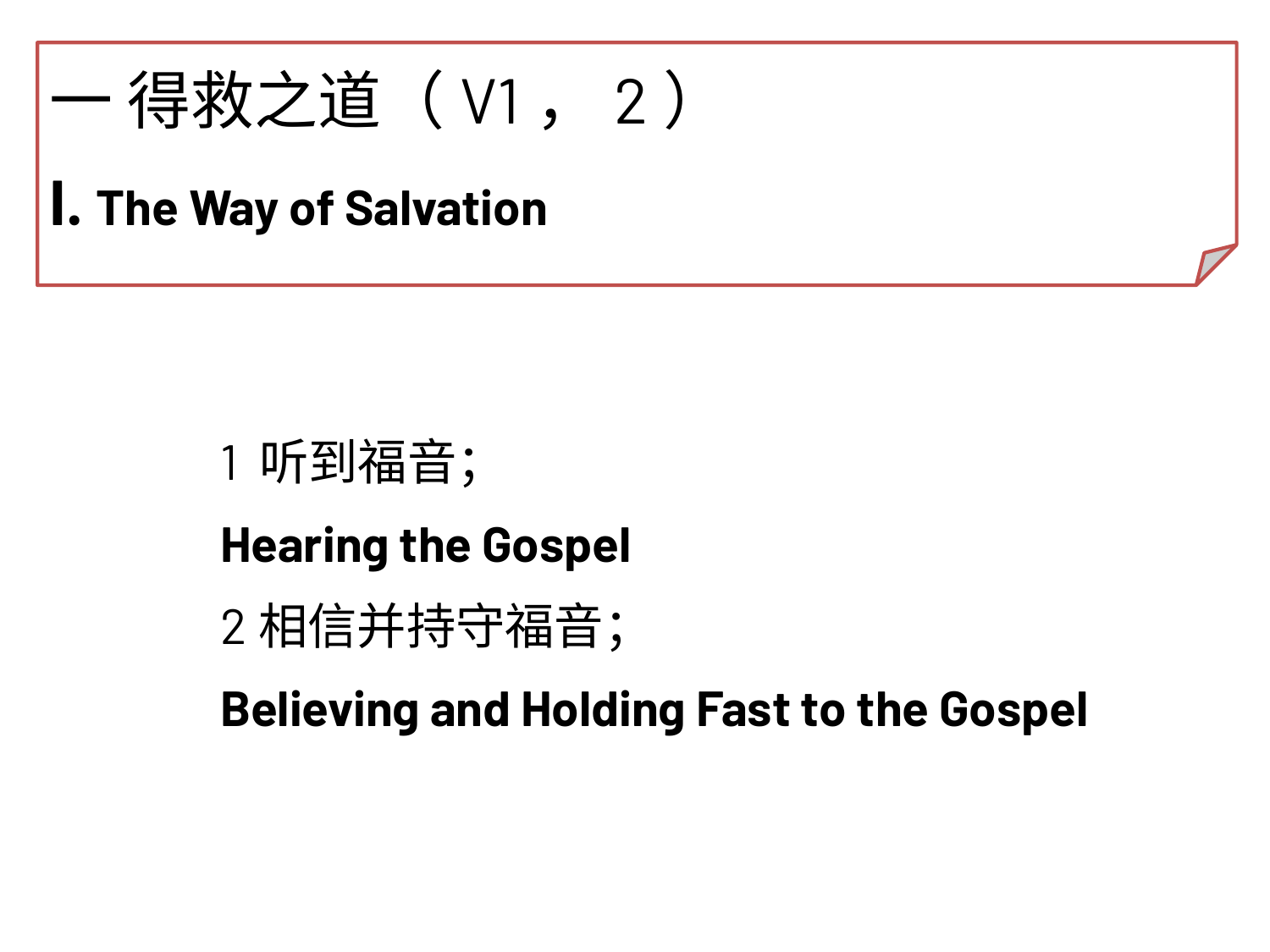

一 得救之道（V1，2）
I. The Way of Salvation
1 听到福音；
Hearing the Gospel
2相信并持守福音；
Believing and Holding Fast to the Gospel